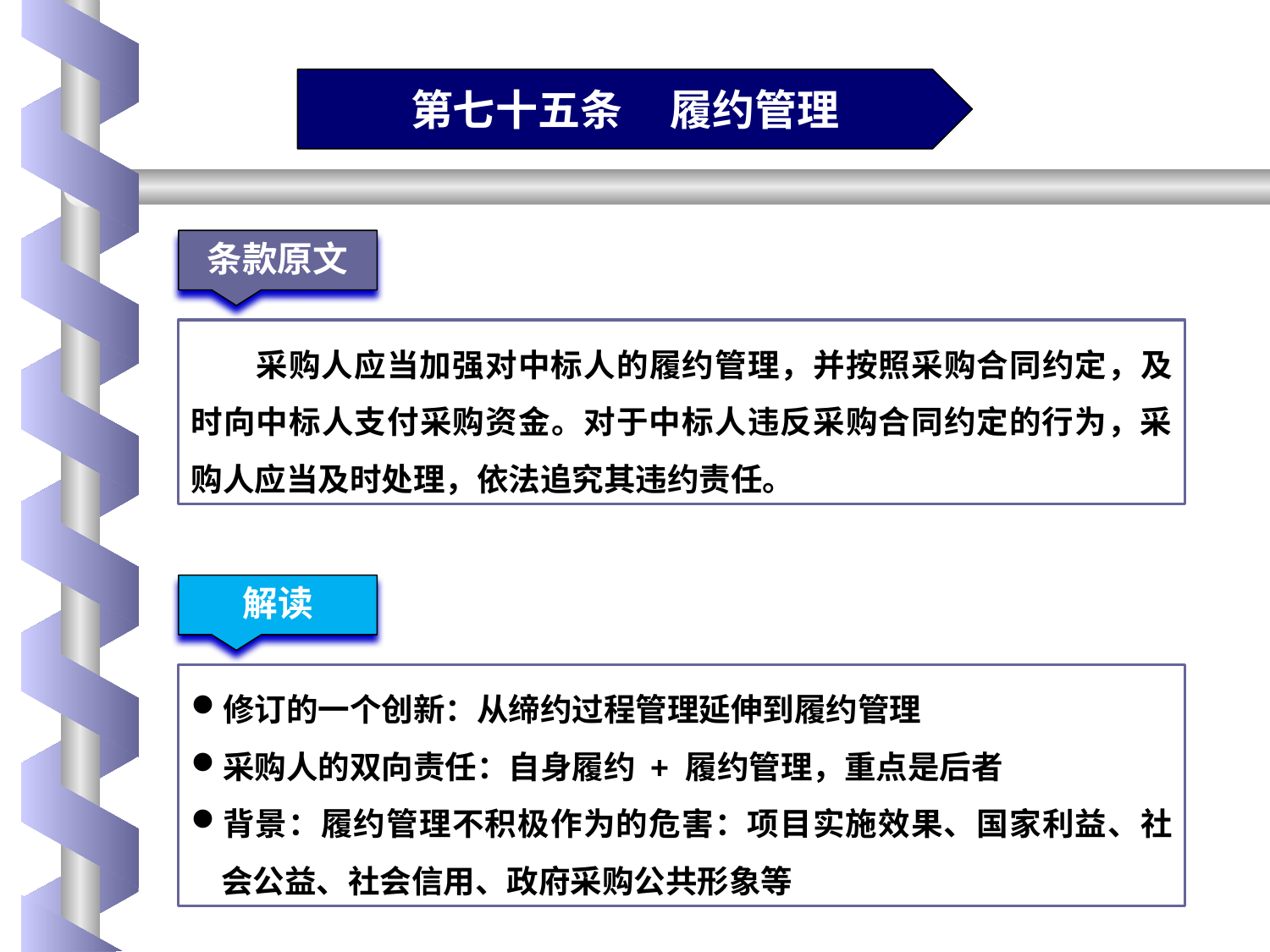

第七十五条     履约管理
条款原文
采购人应当加强对中标人的履约管理，并按照采购合同约定，及时向中标人支付采购资金。对于中标人违反采购合同约定的行为，采购人应当及时处理，依法追究其违约责任。
解读
修订的一个创新：从缔约过程管理延伸到履约管理
采购人的双向责任：自身履约 + 履约管理，重点是后者
背景：履约管理不积极作为的危害：项目实施效果、国家利益、社会公益、社会信用、政府采购公共形象等